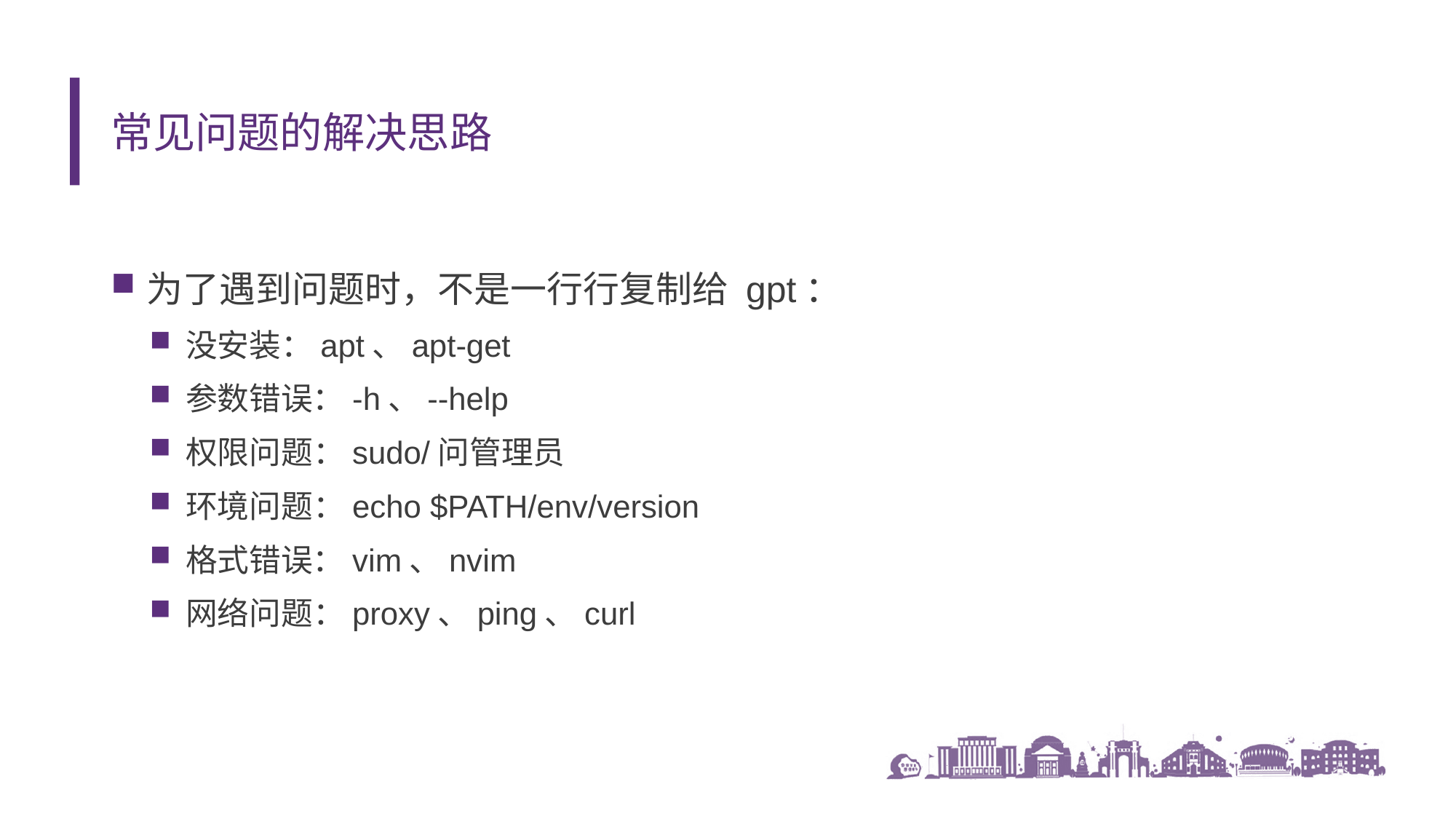

# 常见问题的解决思路
为了遇到问题时，不是一行行复制给 gpt：
没安装：apt、apt-get
参数错误：-h、--help
权限问题：sudo/问管理员
环境问题：echo $PATH/env/version
格式错误：vim、nvim
网络问题：proxy、ping、curl